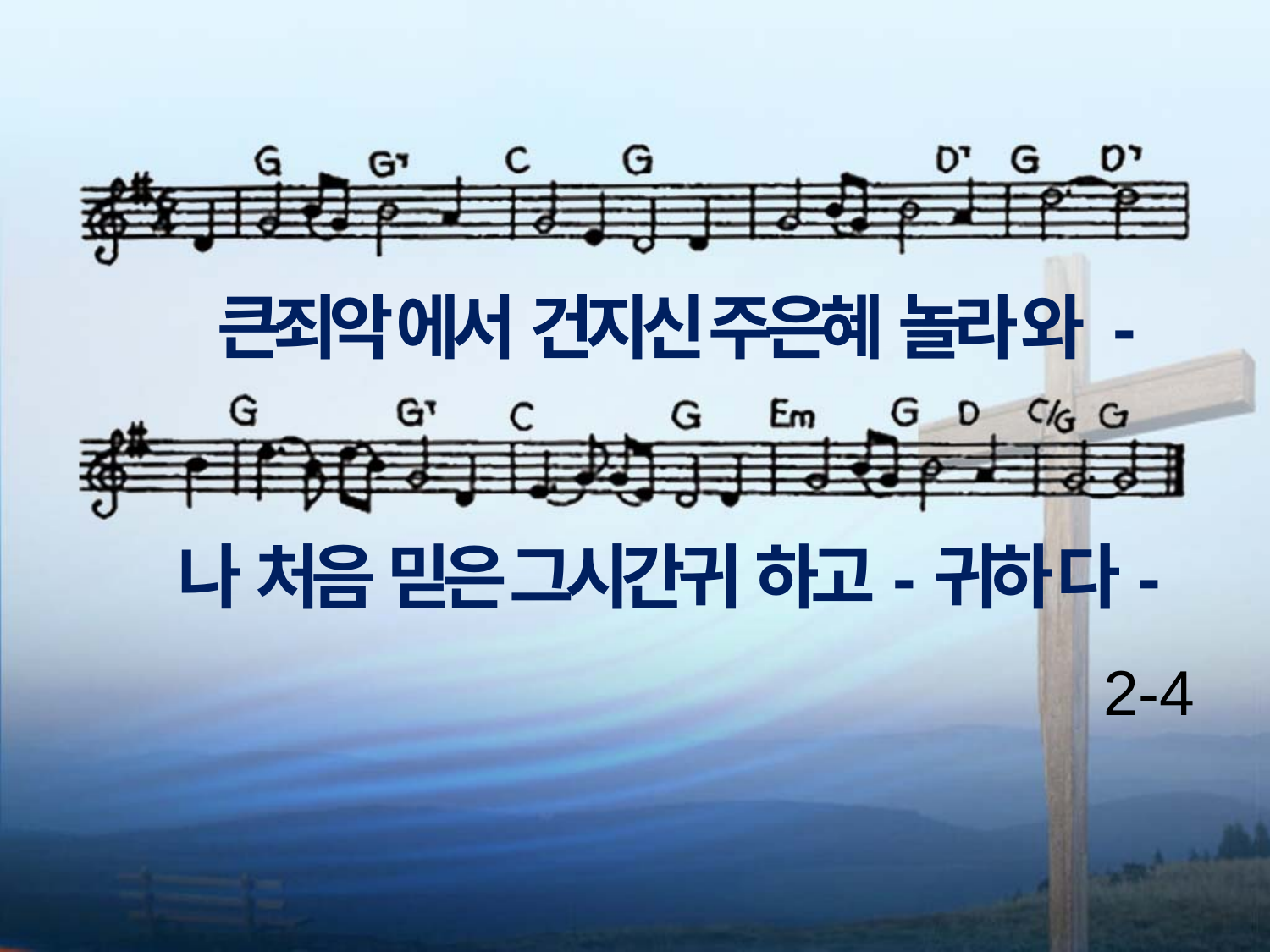

큰죄악 에서  건지신 주은혜  놀라 와 -
나  처음 믿은 그시간귀  하고-귀하 다-
2-4